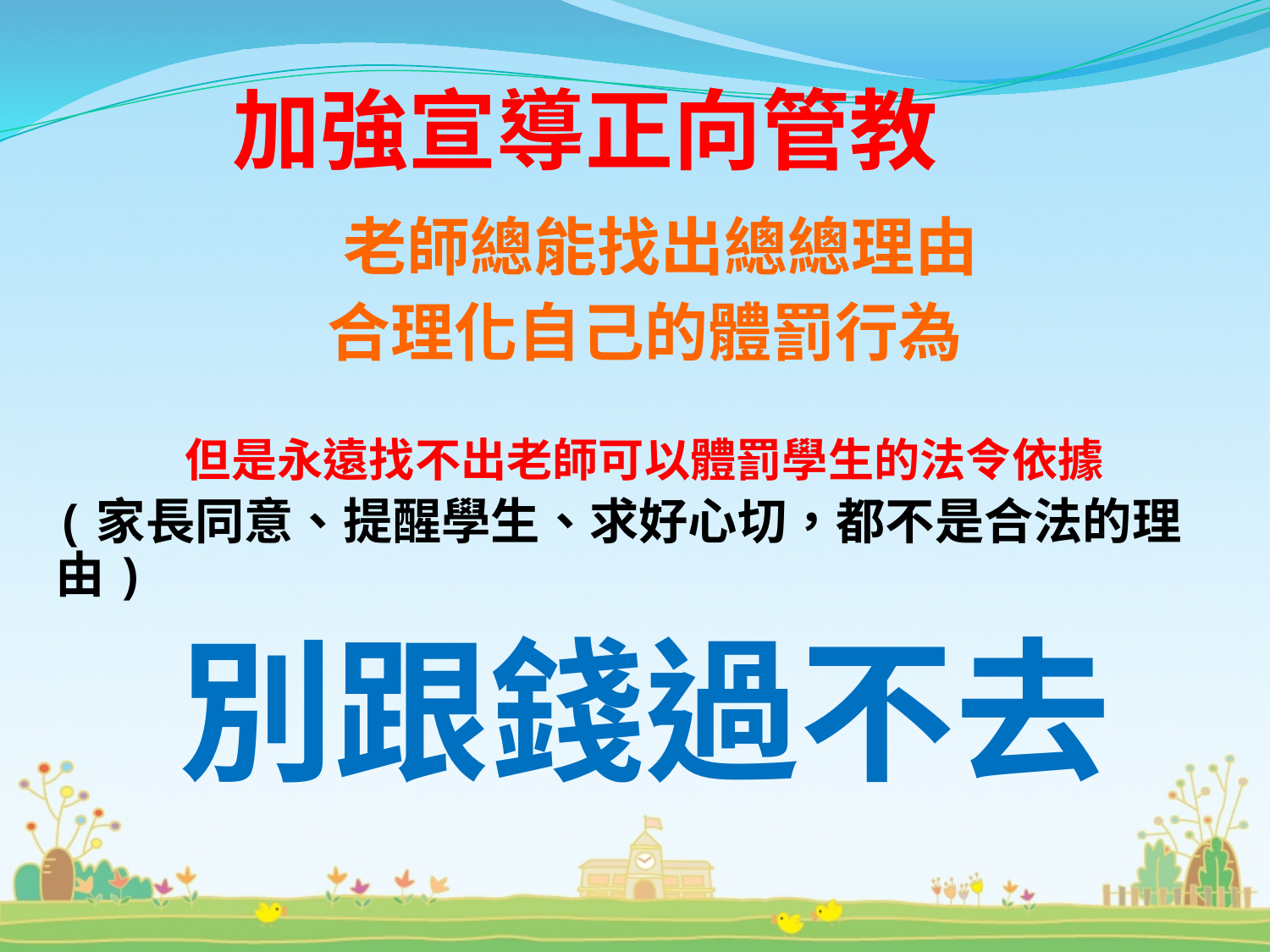

# 加強宣導正向管教

 老師總能找出總總理由
合理化自己的體罰行為

但是永遠找不出老師可以體罰學生的法令依據
(家長同意、提醒學生、求好心切，都不是合法的理由)
別跟錢過不去